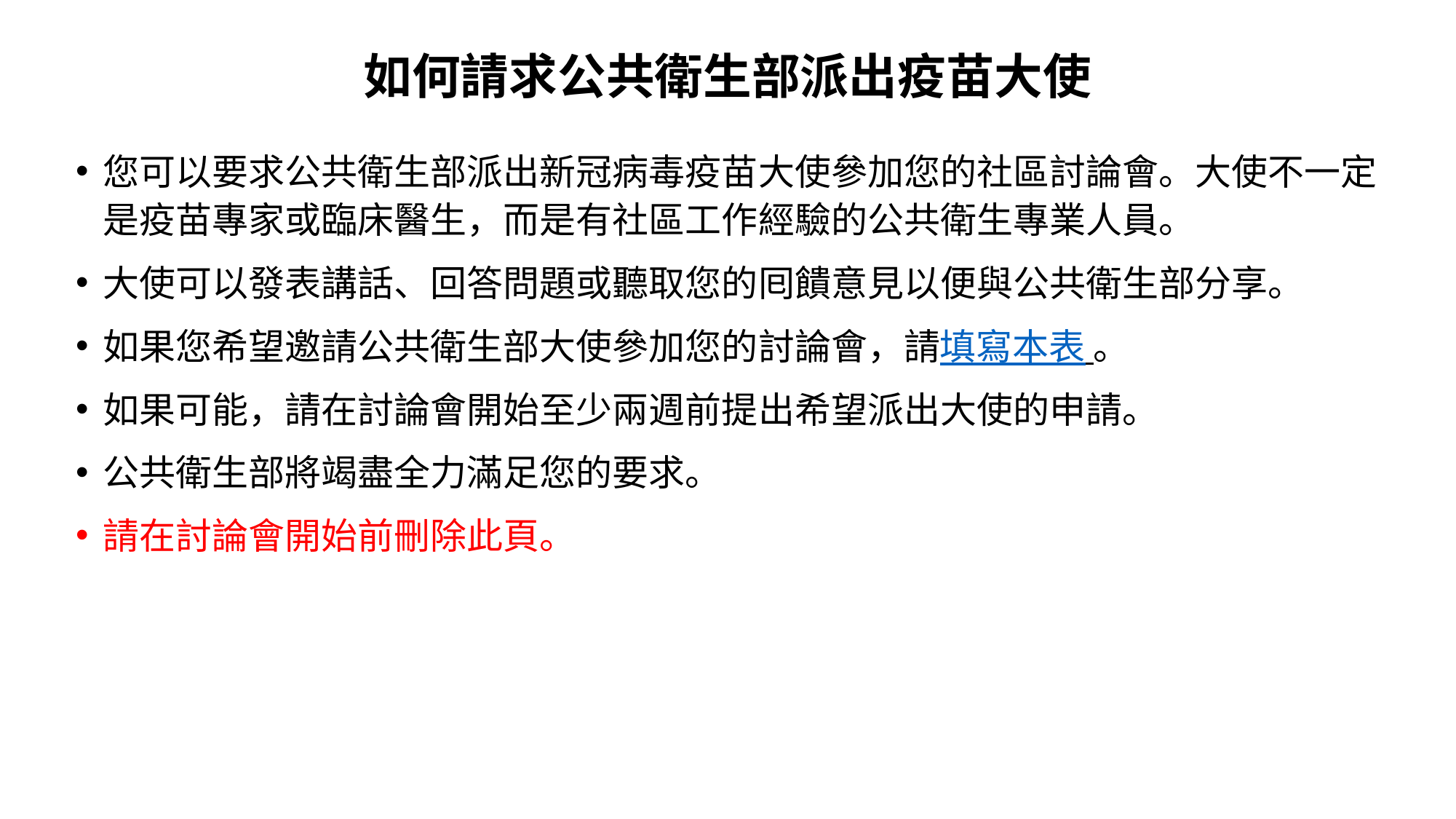

# 如何請求公共衛生部派出疫苗大使
您可以要求公共衛生部派出新冠病毒疫苗大使參加您的社區討論會。大使不一定是疫苗專家或臨床醫生，而是有社區工作經驗的公共衛生專業人員。
大使可以發表講話、回答問題或聽取您的囘饋意見以便與公共衛生部分享。
如果您希望邀請公共衛生部大使參加您的討論會，請填寫本表 。
如果可能，請在討論會開始至少兩週前提出希望派出大使的申請。
公共衛生部將竭盡全力滿足您的要求。
請在討論會開始前刪除此頁。